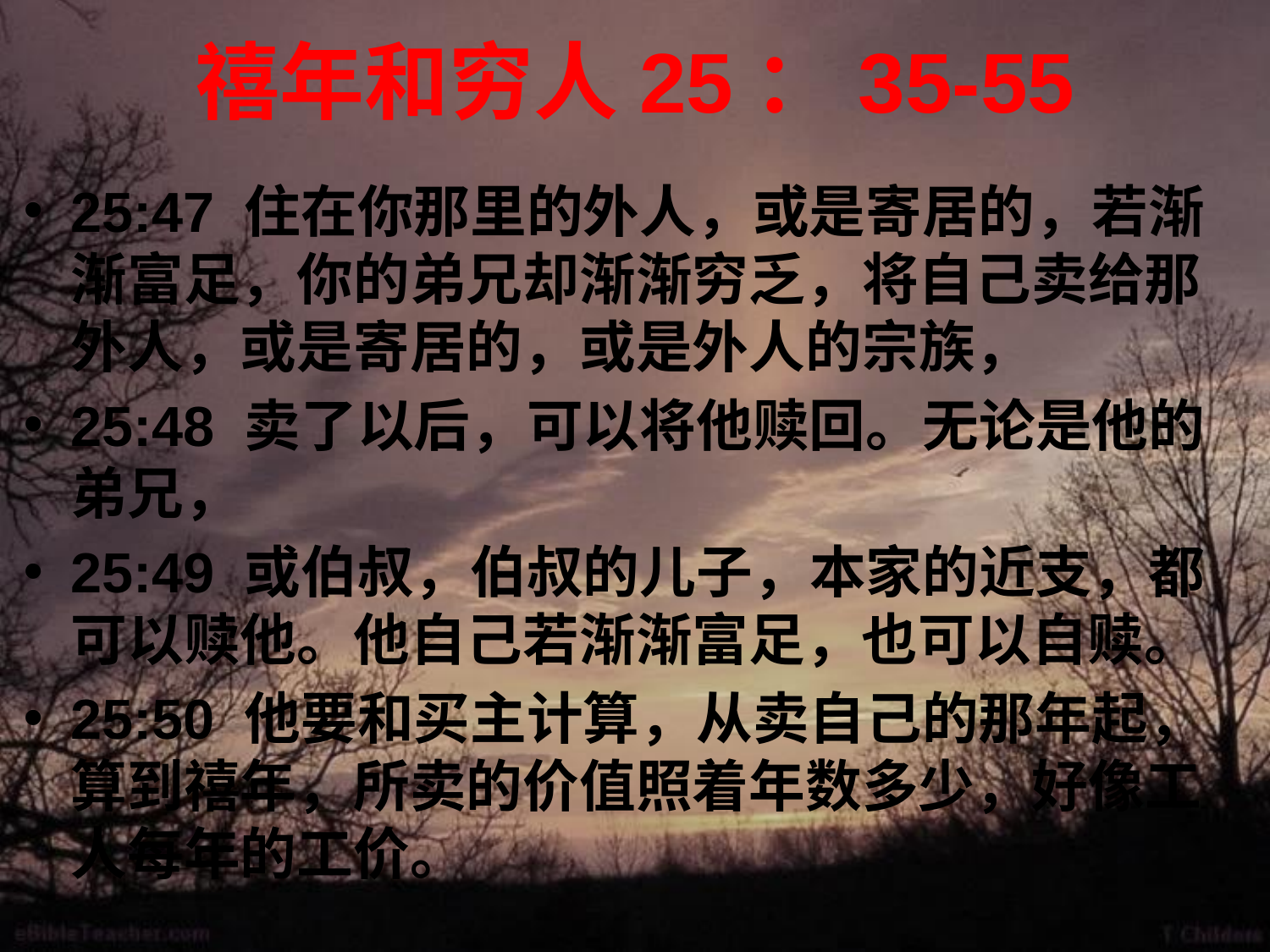

# 禧年和穷人25：35-55
25:47 住在你那里的外人，或是寄居的，若渐渐富足，你的弟兄却渐渐穷乏，将自己卖给那外人，或是寄居的，或是外人的宗族，
25:48 卖了以后，可以将他赎回。无论是他的弟兄，
25:49 或伯叔，伯叔的儿子，本家的近支，都可以赎他。他自己若渐渐富足，也可以自赎。
25:50 他要和买主计算，从卖自己的那年起，算到禧年，所卖的价值照着年数多少，好像工人每年的工价。